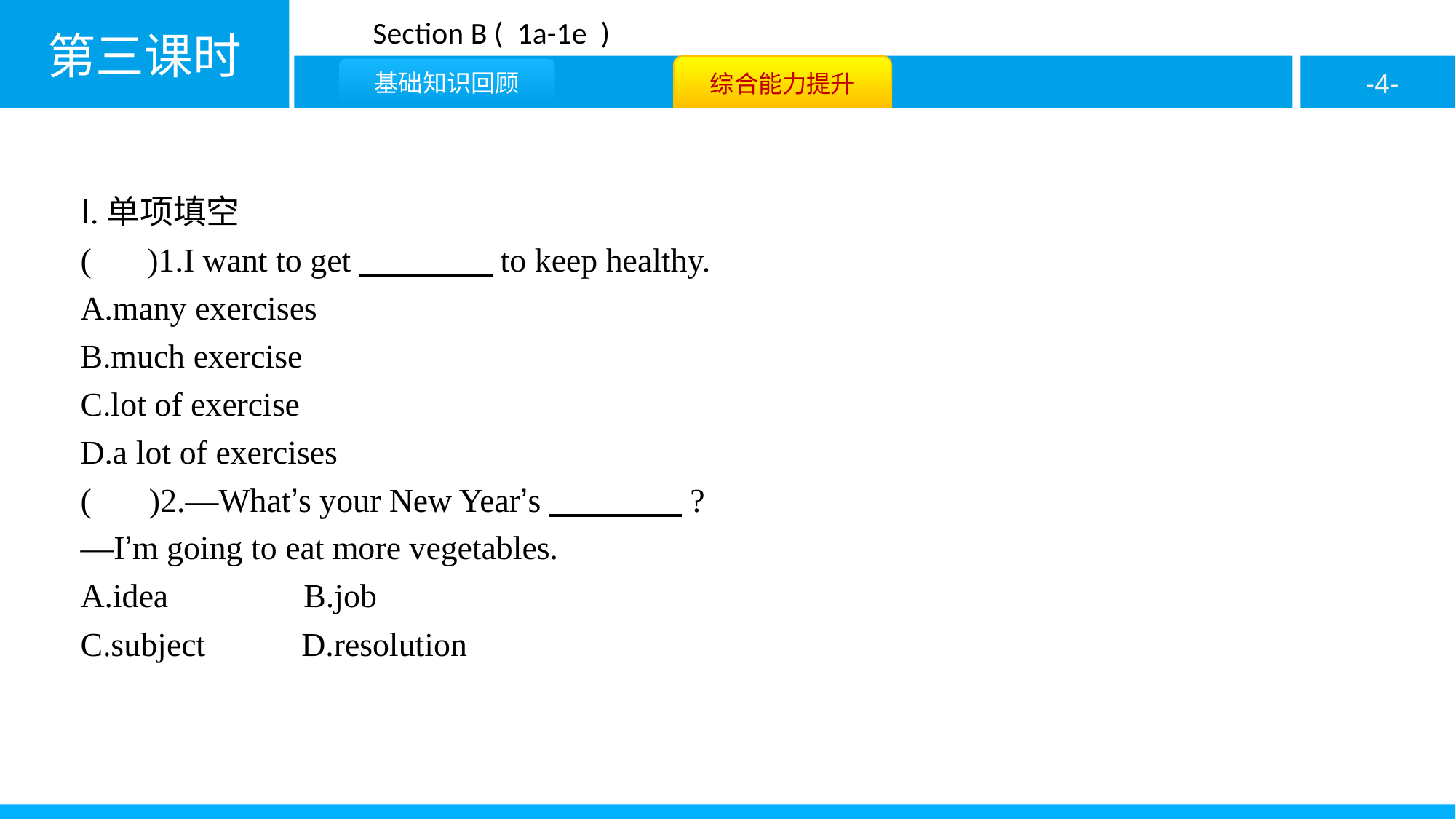

Ⅰ.单项填空
(  B  )1.I want to get　　　　to keep healthy.
A.many exercises
B.much exercise
C.lot of exercise
D.a lot of exercises
(  D  )2.—What’s your New Year’s　　　　?
—I’m going to eat more vegetables.
A.idea	            B.job
C.subject	D.resolution